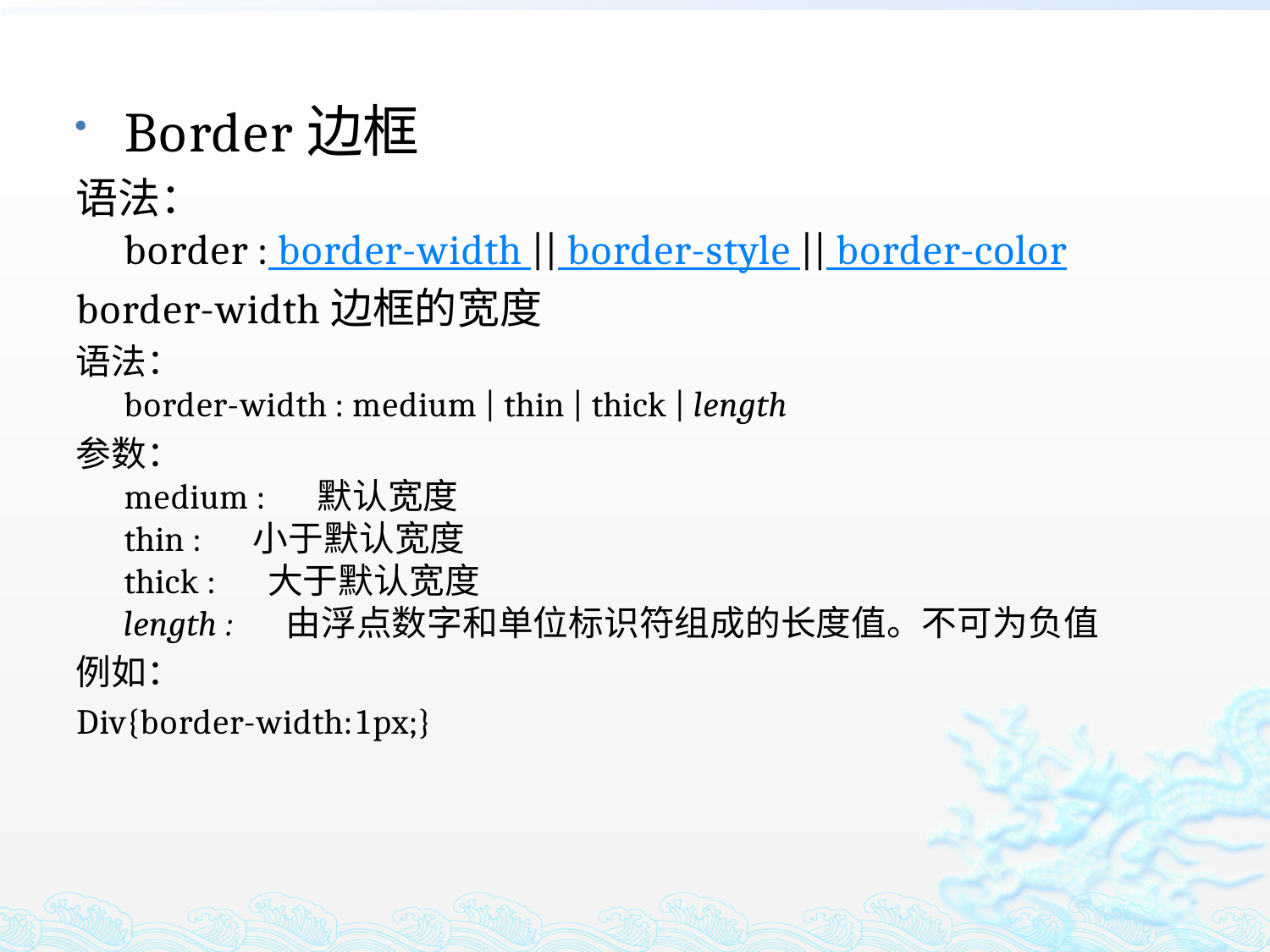

Border边框
语法：
border : border-width || border-style || border-color
border-width边框的宽度
语法：
border-width : medium | thin | thick | length
参数：
medium : 　默认宽度
thin : 　小于默认宽度
thick : 　大于默认宽度
length : 　由浮点数字和单位标识符组成的长度值。不可为负值
例如：
Div{border-width:1px;}